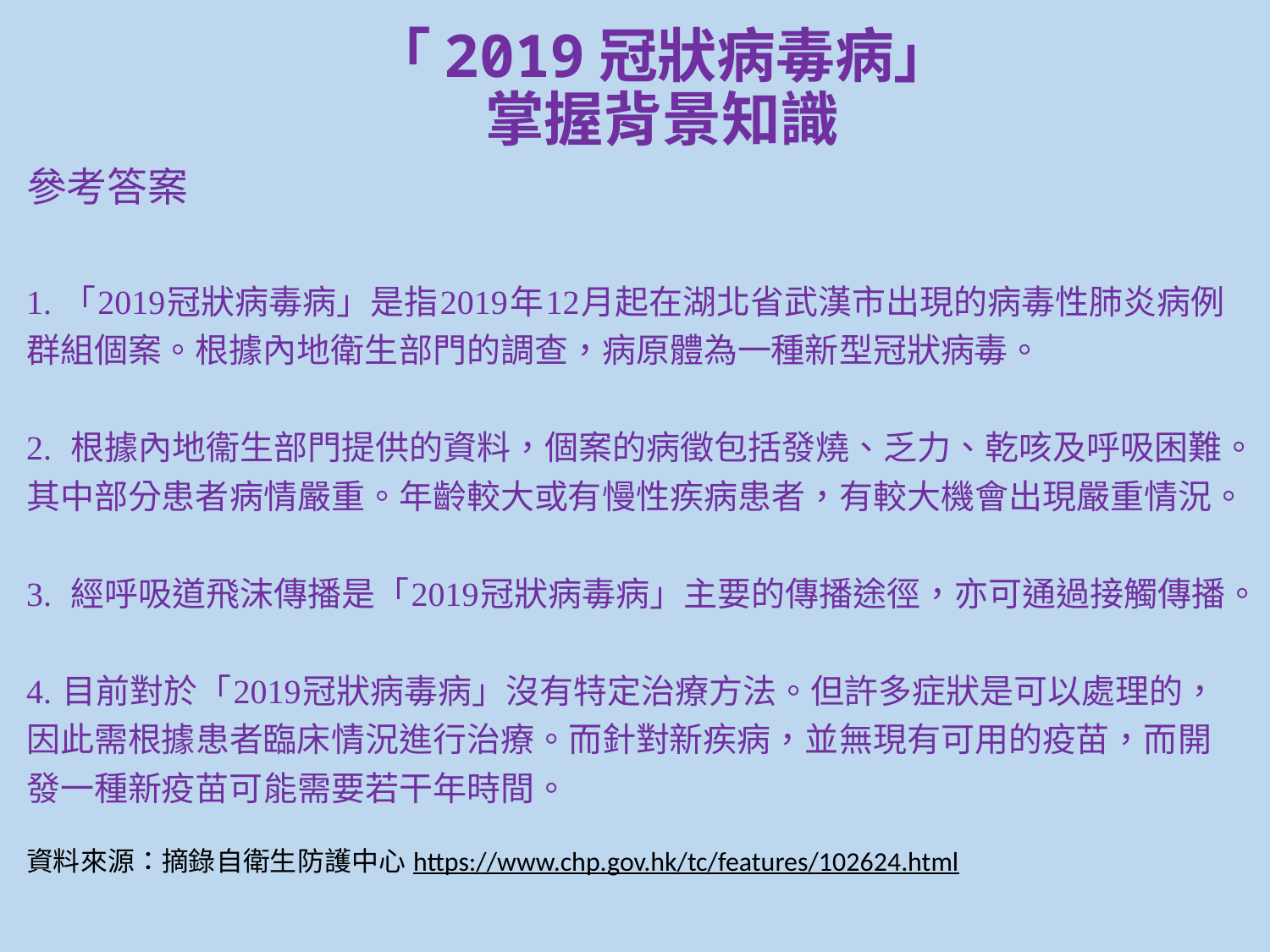

# 「2019冠狀病毒病」 掌握背景知識
參考答案

1. 「2019冠狀病毒病」是指2019年12月起在湖北省武漢市出現的病毒性肺炎病例群組個案。根據內地衛生部門的調查，病原體為一種新型冠狀病毒。

2.  根據內地衞生部門提供的資料，個案的病徵包括發燒、乏力、乾咳及呼吸困難。其中部分患者病情嚴重。年齡較大或有慢性疾病患者，有較大機會出現嚴重情況。

3.  經呼吸道飛沫傳播是「2019冠狀病毒病」主要的傳播途徑，亦可通過接觸傳播。

4. 目前對於「2019冠狀病毒病」沒有特定治療方法。但許多症狀是可以處理的，因此需根據患者臨床情況進行治療。而針對新疾病，並無現有可用的疫苗，而開發一種新疫苗可能需要若干年時間。

資料來源：摘錄自衛生防護中心 https://www.chp.gov.hk/tc/features/102624.html